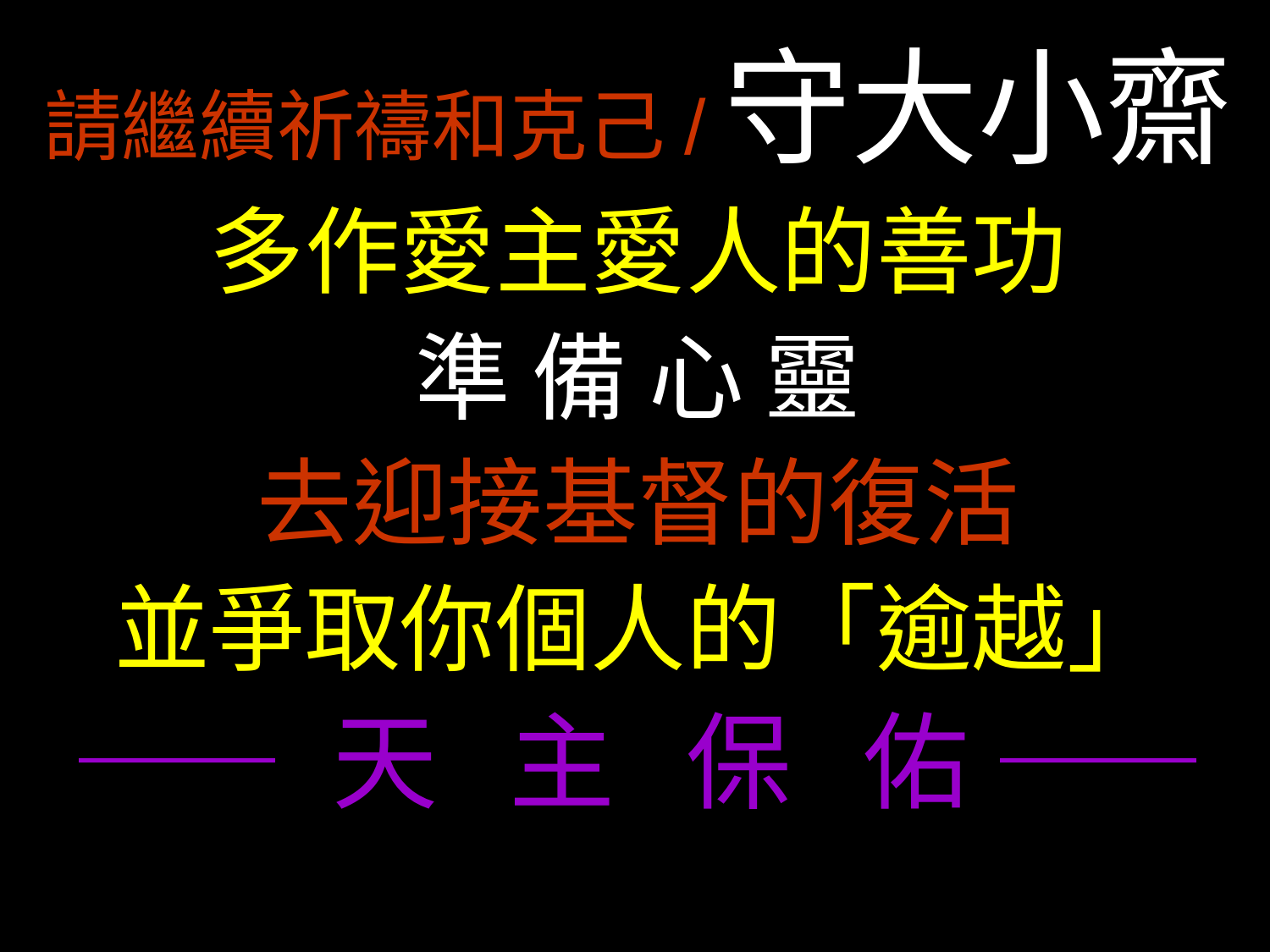

請繼續祈禱和克己/守大小齋
多作愛主愛人的善功
準 備 心 靈
去迎接基督的復活
並爭取你個人的「逾越」
—— 天   主   保   佑 ——